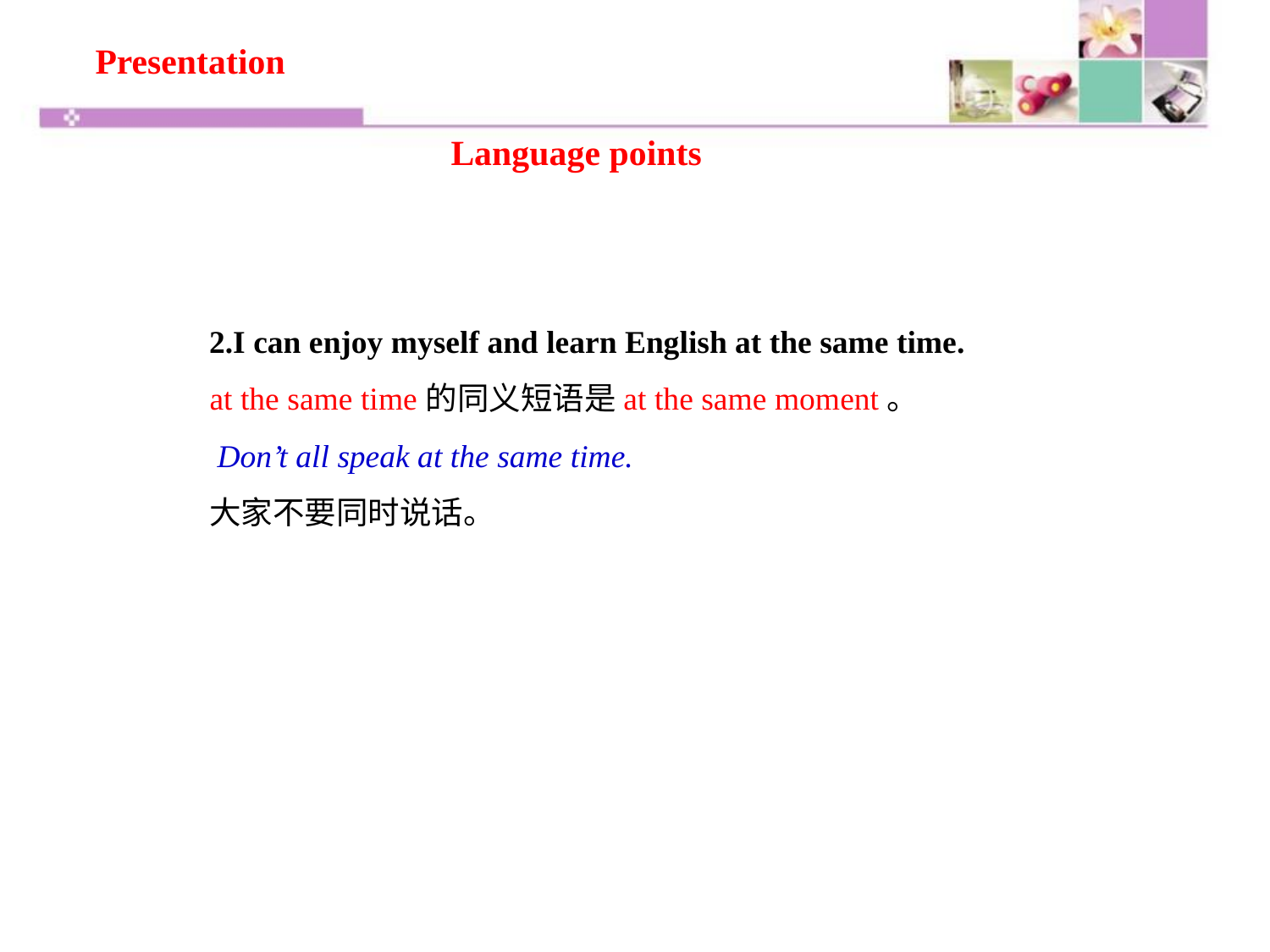

Presentation
Language points
2.I can enjoy myself and learn English at the same time.
    at the same time的同义短语是at the same moment。
 Don’t all speak at the same time.
大家不要同时说话。